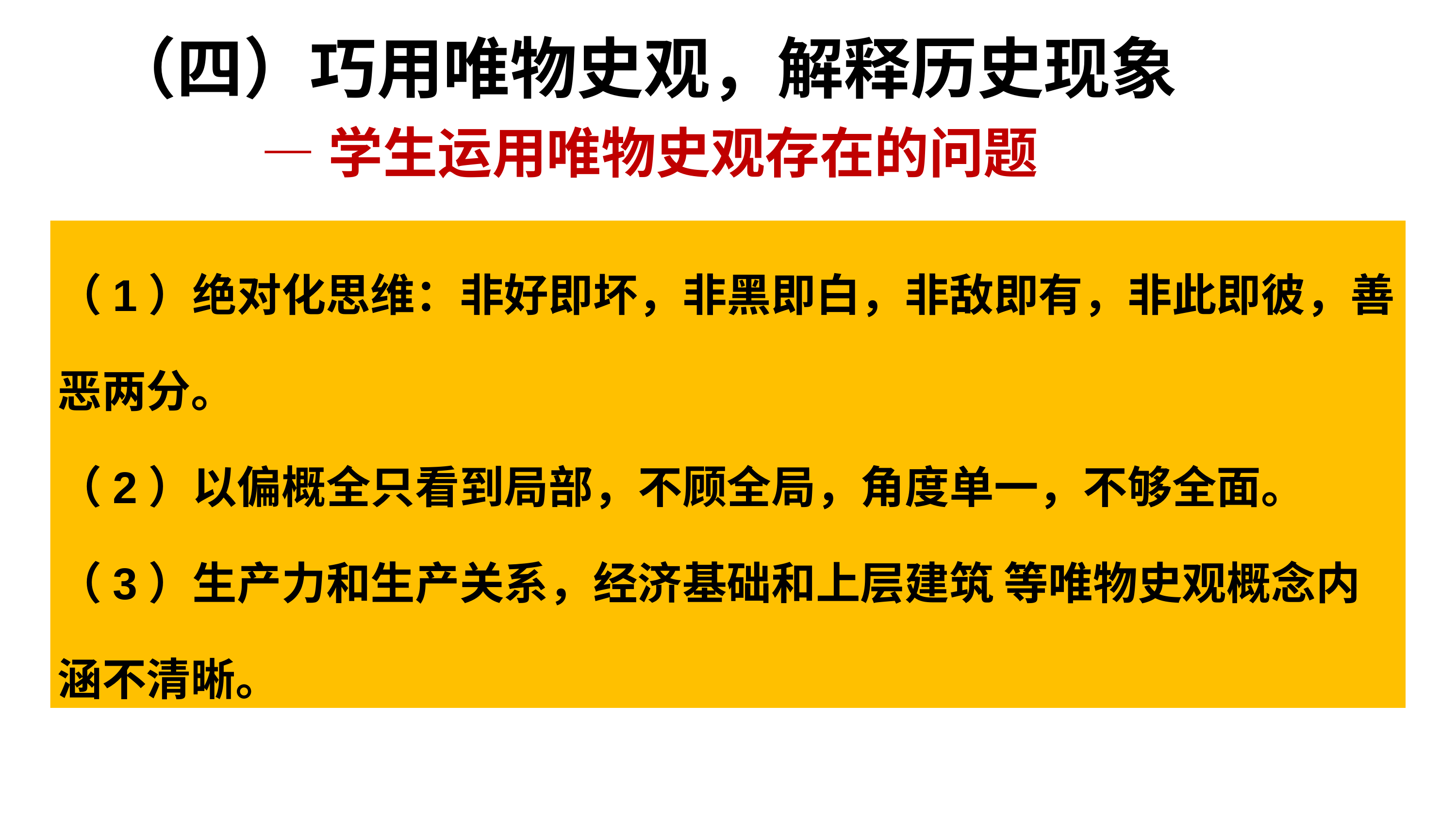

（四）巧用唯物史观，解释历史现象
               —学生运用唯物史观存在的问题

（1）绝对化思维：非好即坏，非黑即白，非敌即有，非此即彼，善恶两分。
（2）以偏概全只看到局部，不顾全局，角度单一，不够全面。
（3）生产力和生产关系，经济基础和上层建筑 等唯物史观概念内涵不清晰。